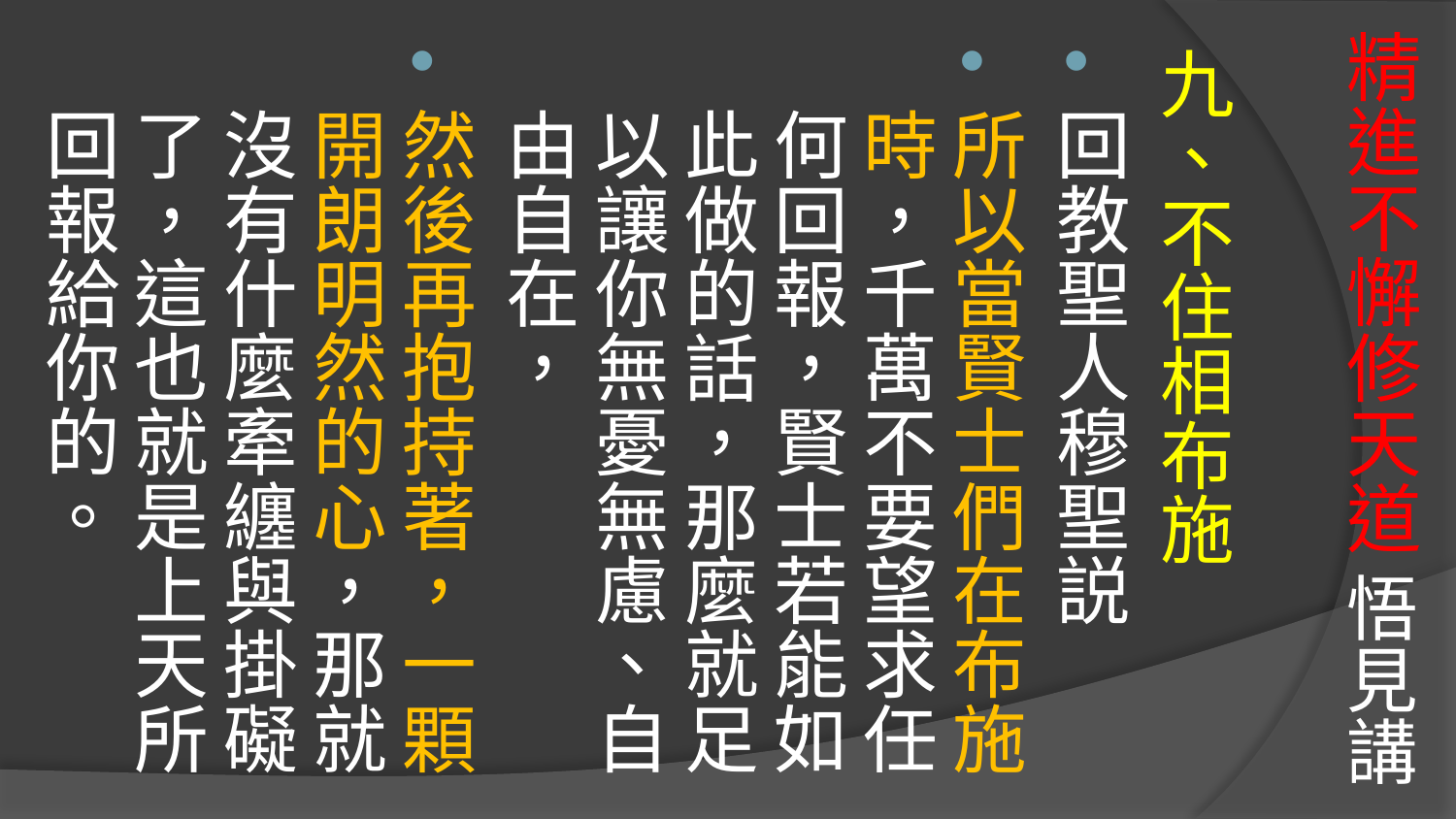

# 精進不懈修天道 悟見講
九、不住相布施
回教聖人穆聖説
所以當賢士們在布施時，千萬不要望求任何回報，賢士若能如此做的話，那麼就足以讓你無憂無慮、自由自在，
然後再抱持著，一顆開朗明然的心，那就沒有什麼牽纏與掛礙了，這也就是上天所回報給你的。